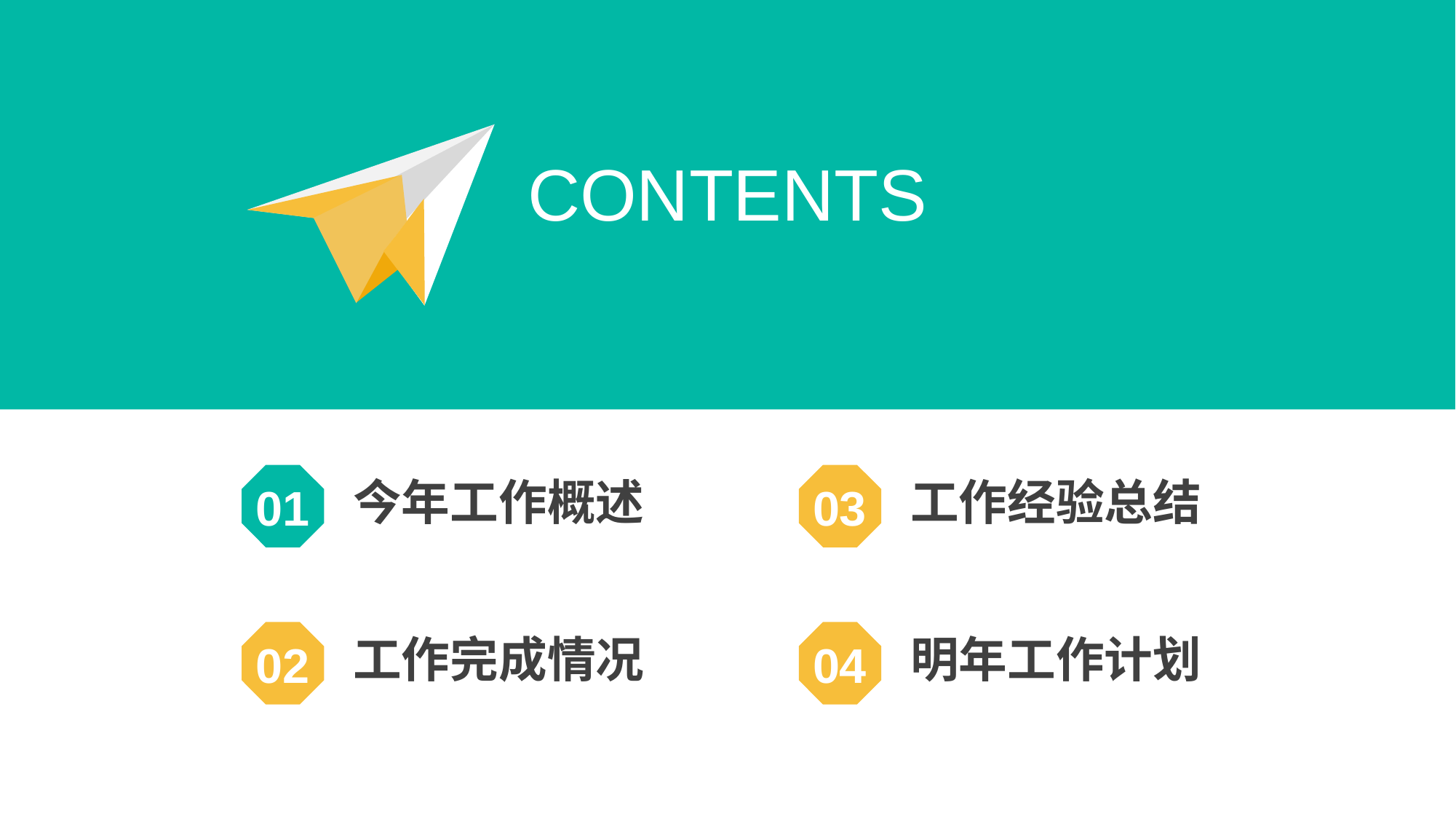

https://www.PPT818.com/
CONTENTS

01
今年工作概述

03
工作经验总结

02
工作完成情况

04
明年工作计划